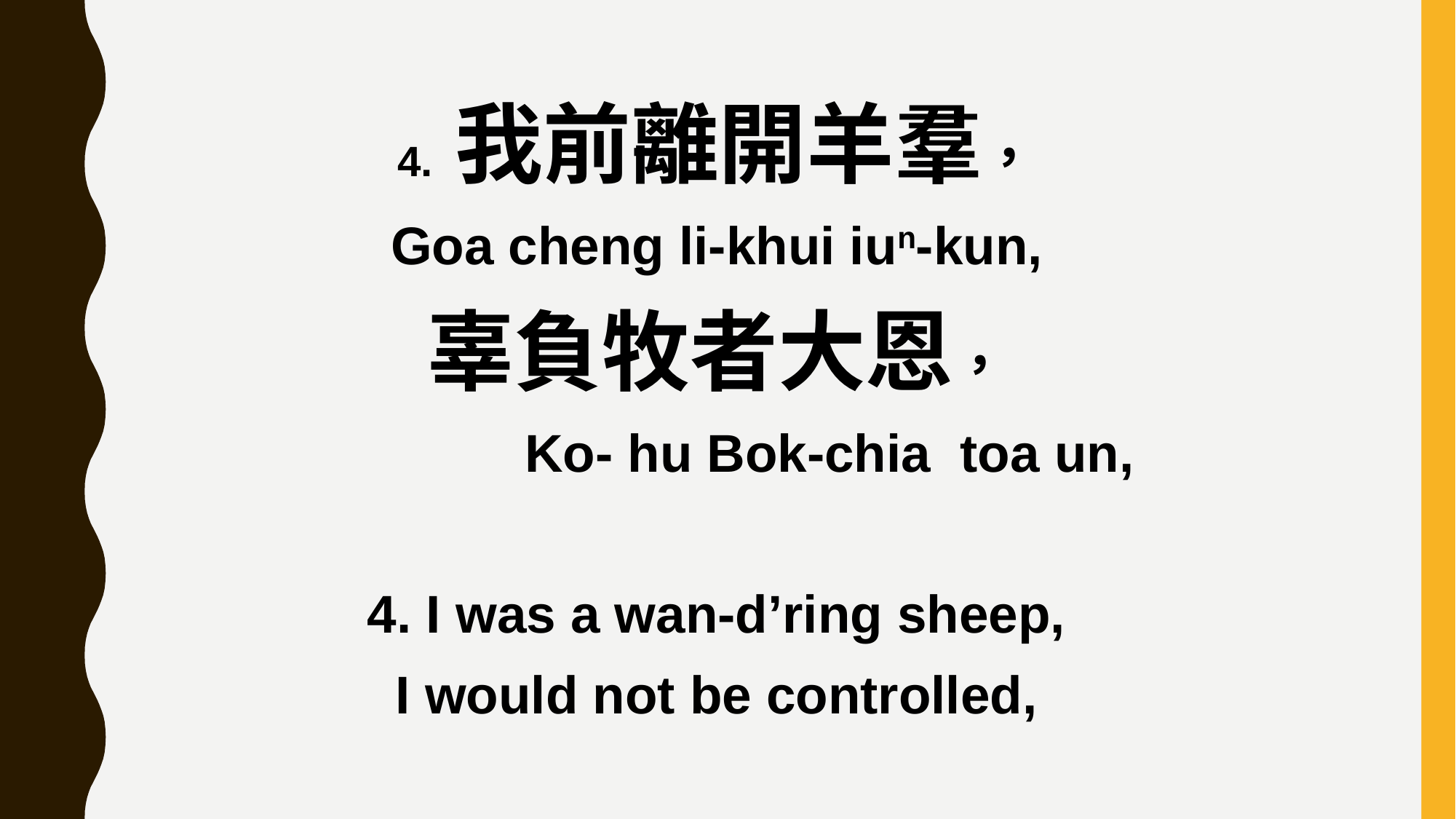

4. 我前離開羊羣，
Goa cheng li-khui iun-kun,
辜負牧者大恩，
                        Ko- hu Bok-chia  toa un,

4. I was a wan-d’ring sheep,
I would not be controlled,